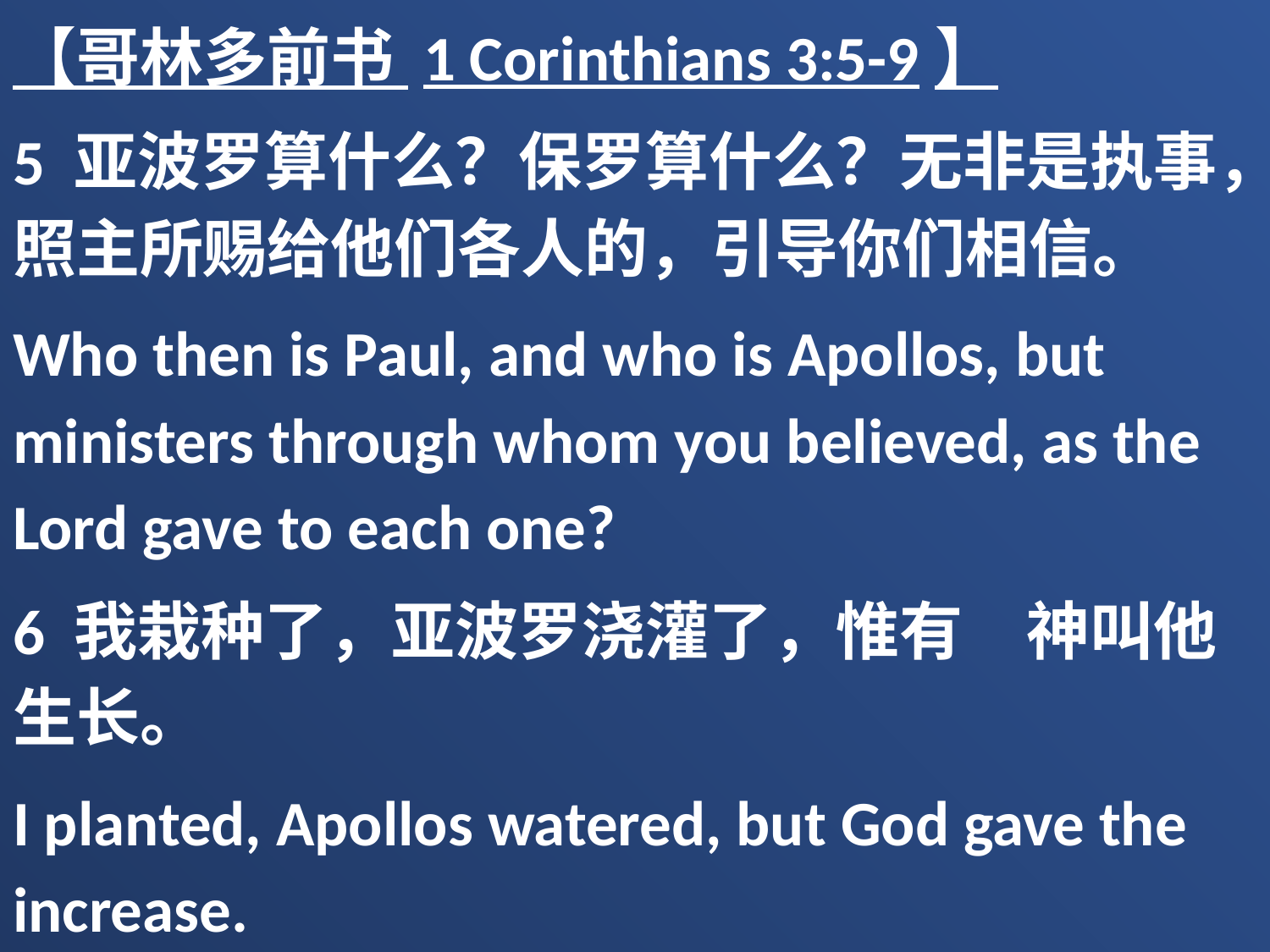

【哥林多前书 1 Corinthians 3:5-9】
5 亚波罗算什么？保罗算什么？无非是执事，照主所赐给他们各人的，引导你们相信。
Who then is Paul, and who is Apollos, but ministers through whom you believed, as the Lord gave to each one?
6 我栽种了，亚波罗浇灌了，惟有　神叫他生长。
I planted, Apollos watered, but God gave the increase.